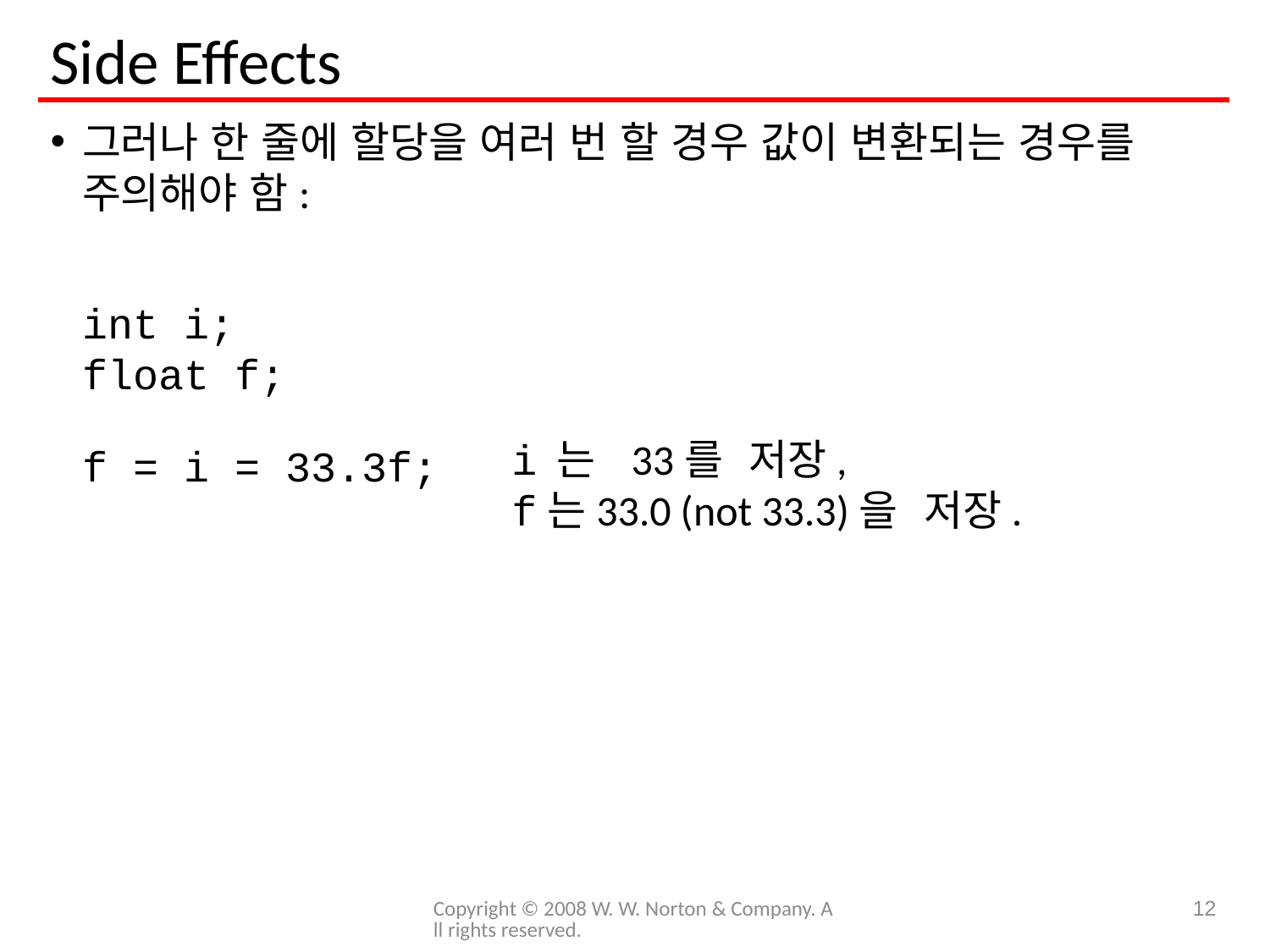

# Side Effects
그러나 한 줄에 할당을 여러 번 할 경우 값이 변환되는 경우를 주의해야 함:

	int i;
	float f;

	f = i = 33.3f;

i 는 33를 저장,
f는33.0 (not 33.3)을 저장.
Copyright © 2008 W. W. Norton & Company. All rights reserved.
12